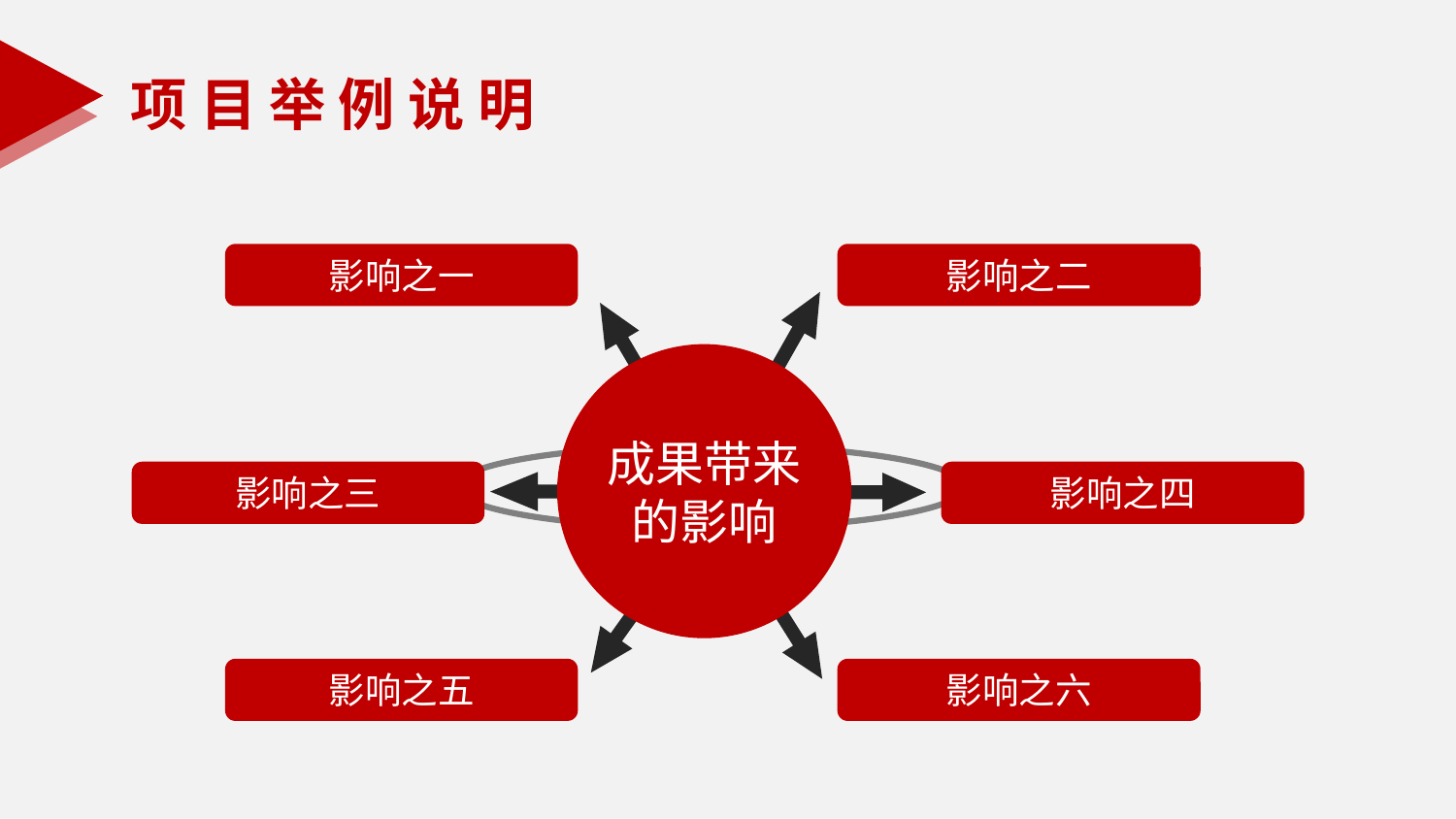

项 目 举 例 说 明

影响之一
影响之二

成果带来
的影响

影响之三
影响之四

影响之五
影响之六